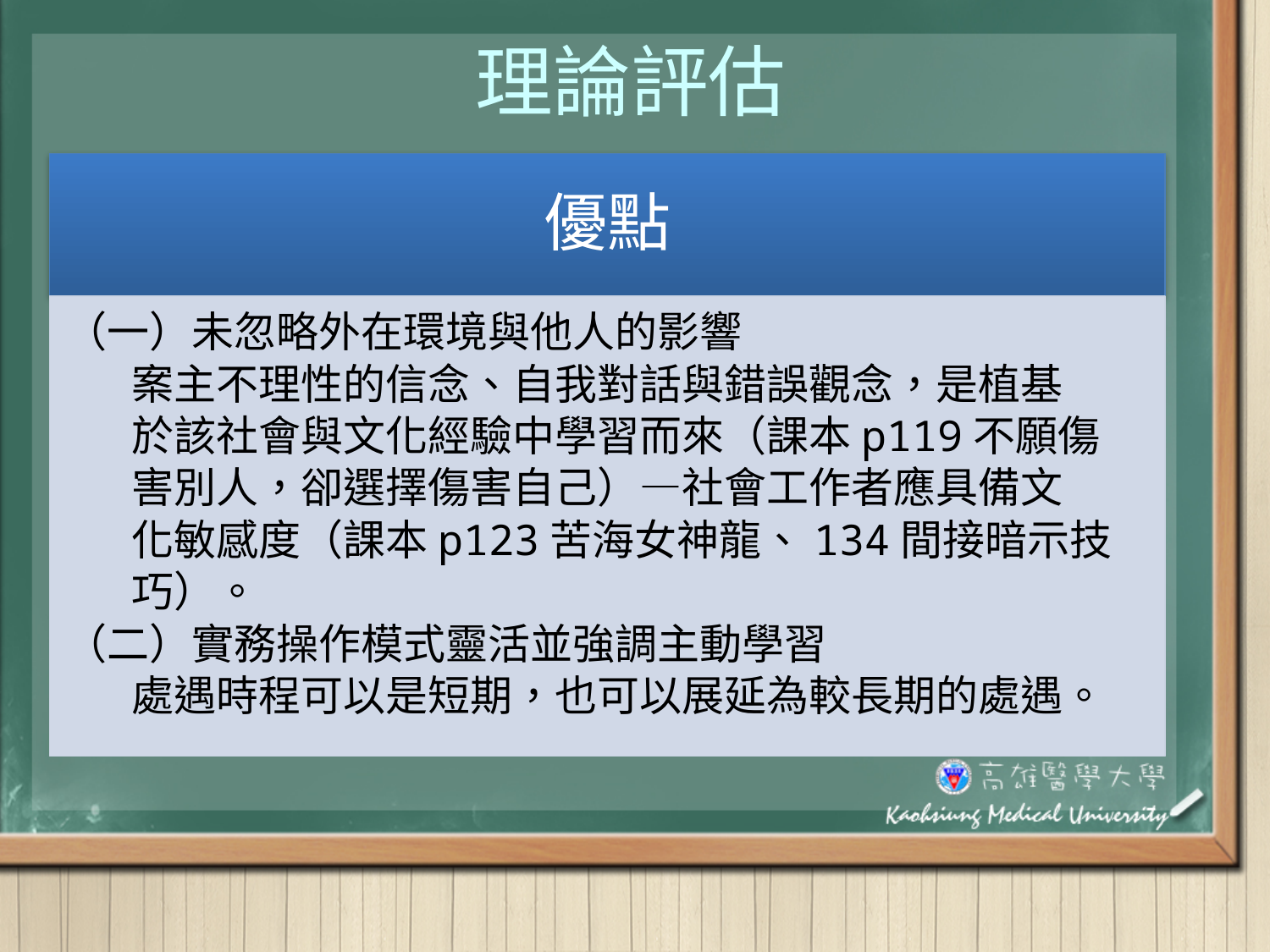

# 理論評估
優點
（一）未忽略外在環境與他人的影響
      案主不理性的信念、自我對話與錯誤觀念，是植基
      於該社會與文化經驗中學習而來（課本p119不願傷
      害別人，卻選擇傷害自己）—社會工作者應具備文
      化敏感度（課本p123苦海女神龍、134間接暗示技
      巧）。
（二）實務操作模式靈活並強調主動學習
      處遇時程可以是短期，也可以展延為較長期的處遇。